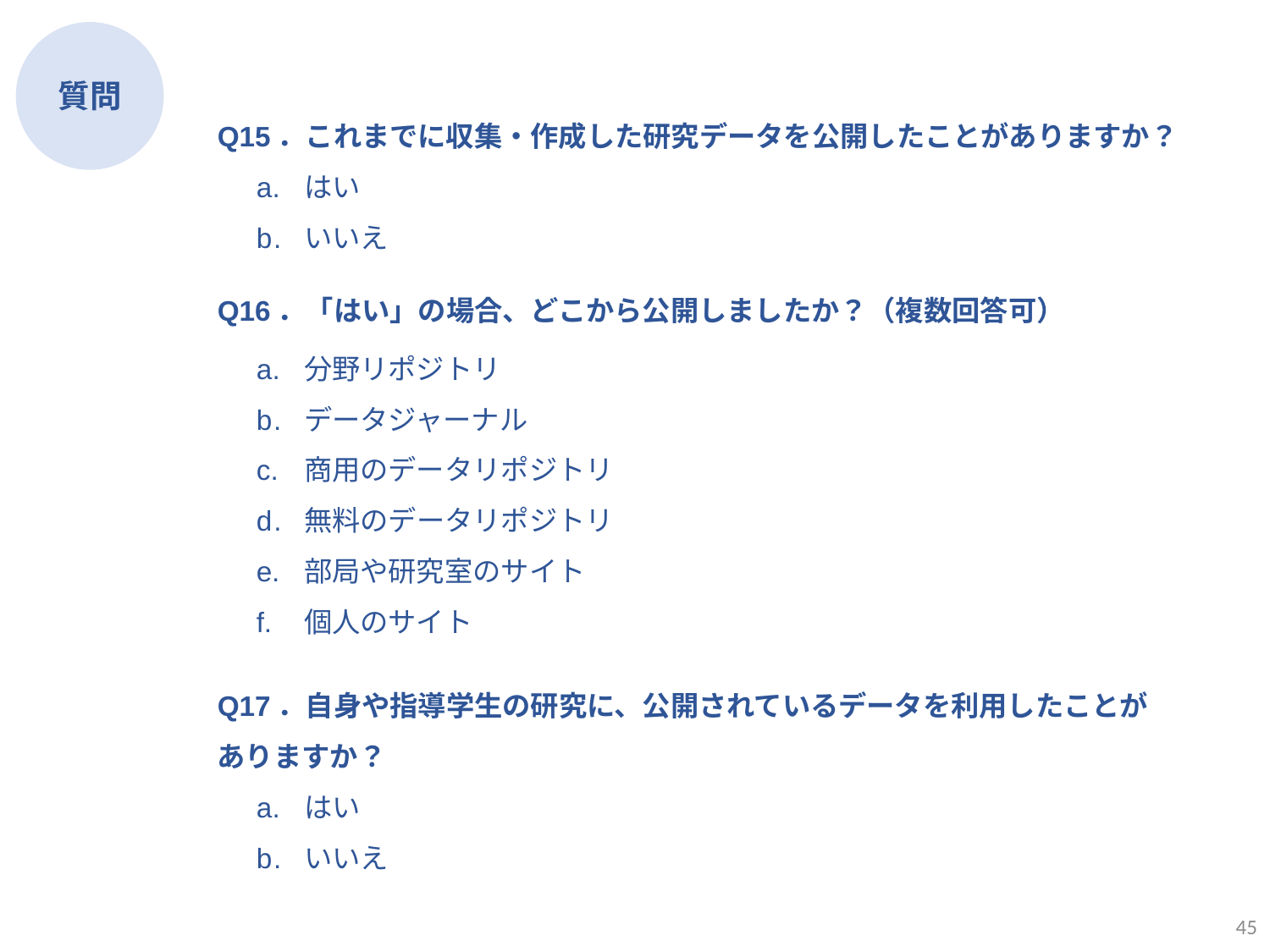

質問
Q15．これまでに収集・作成した研究データを公開したことがありますか？
はい
いいえ
Q16．「はい」の場合、どこから公開しましたか？（複数回答可）
分野リポジトリ
データジャーナル
商用のデータリポジトリ
無料のデータリポジトリ
部局や研究室のサイト
個人のサイト
Q17．自身や指導学生の研究に、公開されているデータを利用したことがありますか？
はい
いいえ
45